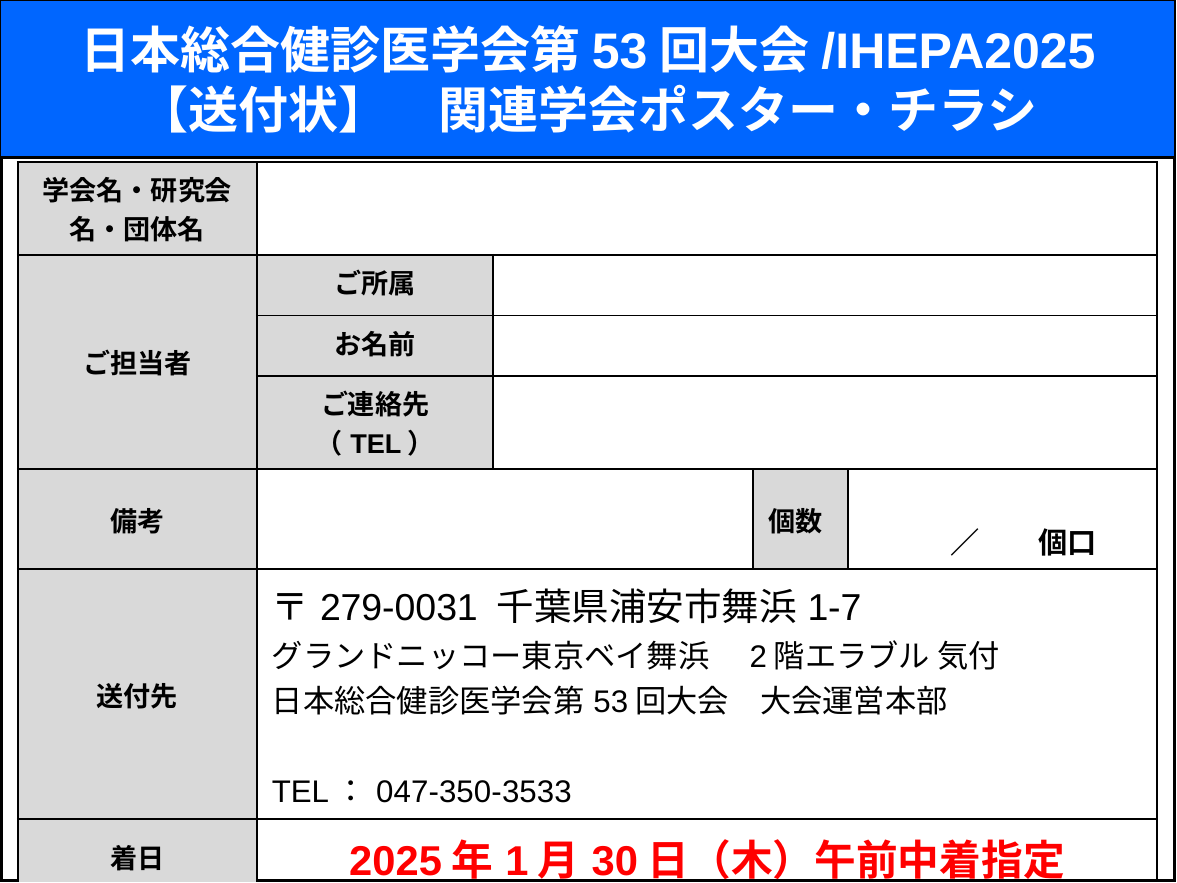

日本総合健診医学会第53回大会/IHEPA2025
【送付状】　関連学会ポスター・チラシ
| 学会名・研究会名・団体名 |  |  |  |  |
| --- | --- | --- | --- | --- |
| ご担当者 | ご所属 |  |  |  |
|  | お名前 |  |  |  |
|  | ご連絡先（TEL） |  |  |  |
| 備考 |  |  | 個数 | ／　　個口 |
| 送付先 | 〒279-0031 千葉県浦安市舞浜1-7 グランドニッコー東京ベイ舞浜　2階エラブル 気付 日本総合健診医学会第53回大会　大会運営本部 TEL：047-350-3533 |  |  |  |
| 着日 | 2025年1月30日（木）午前中着指定 |  |  |  |
| ※必要事項を全てご記入の上、必ず荷物側面の見えやすい場所に全ての荷物に貼付してください。 ※本送付状はカラーで印刷をお願いします。 |  |  |  |  |